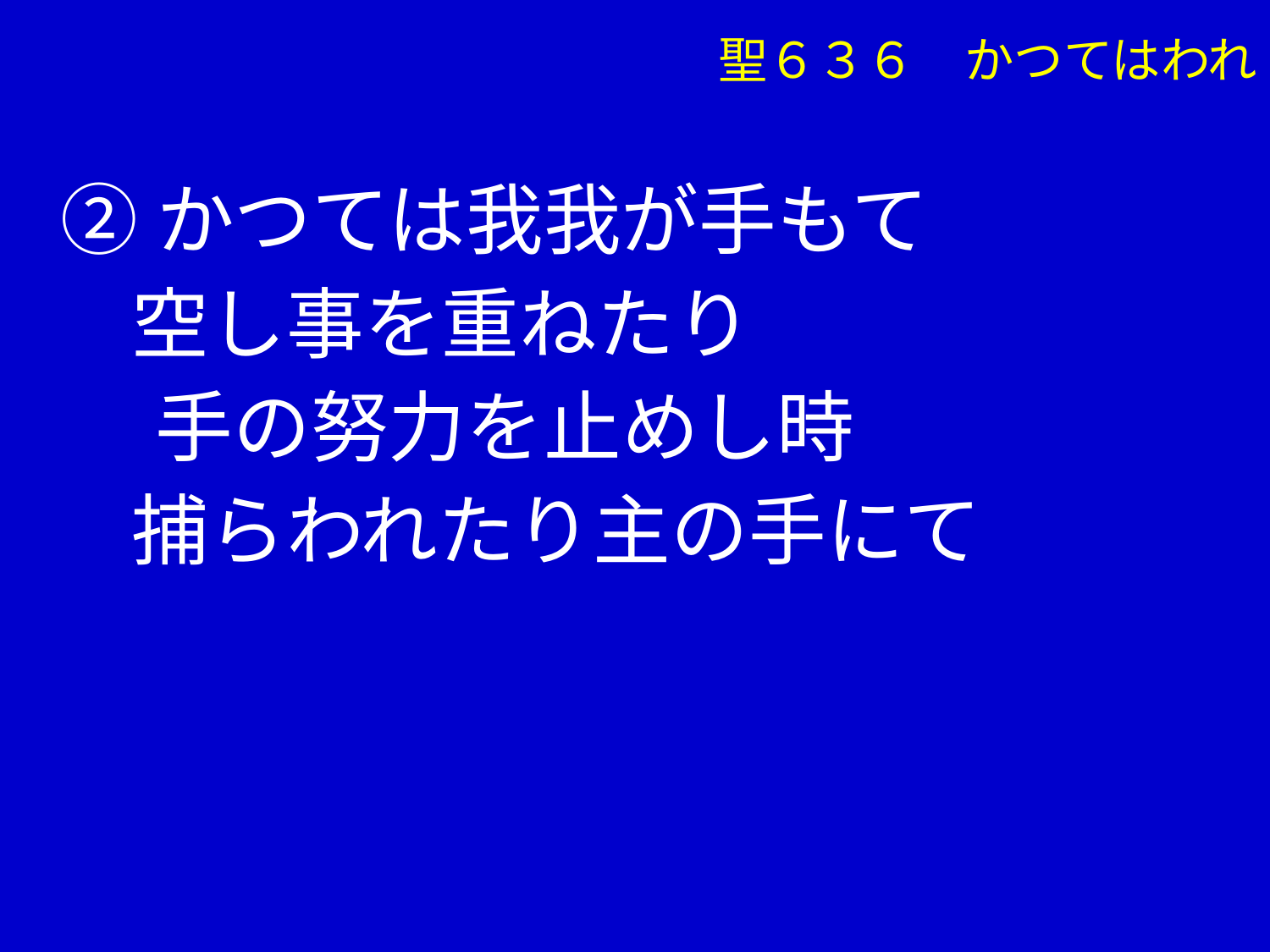

聖６３６　かつてはわれ
②かつては我我が手もて
   空し事を重ねたり
　 手の努力を止めし時
   捕らわれたり主の手にて